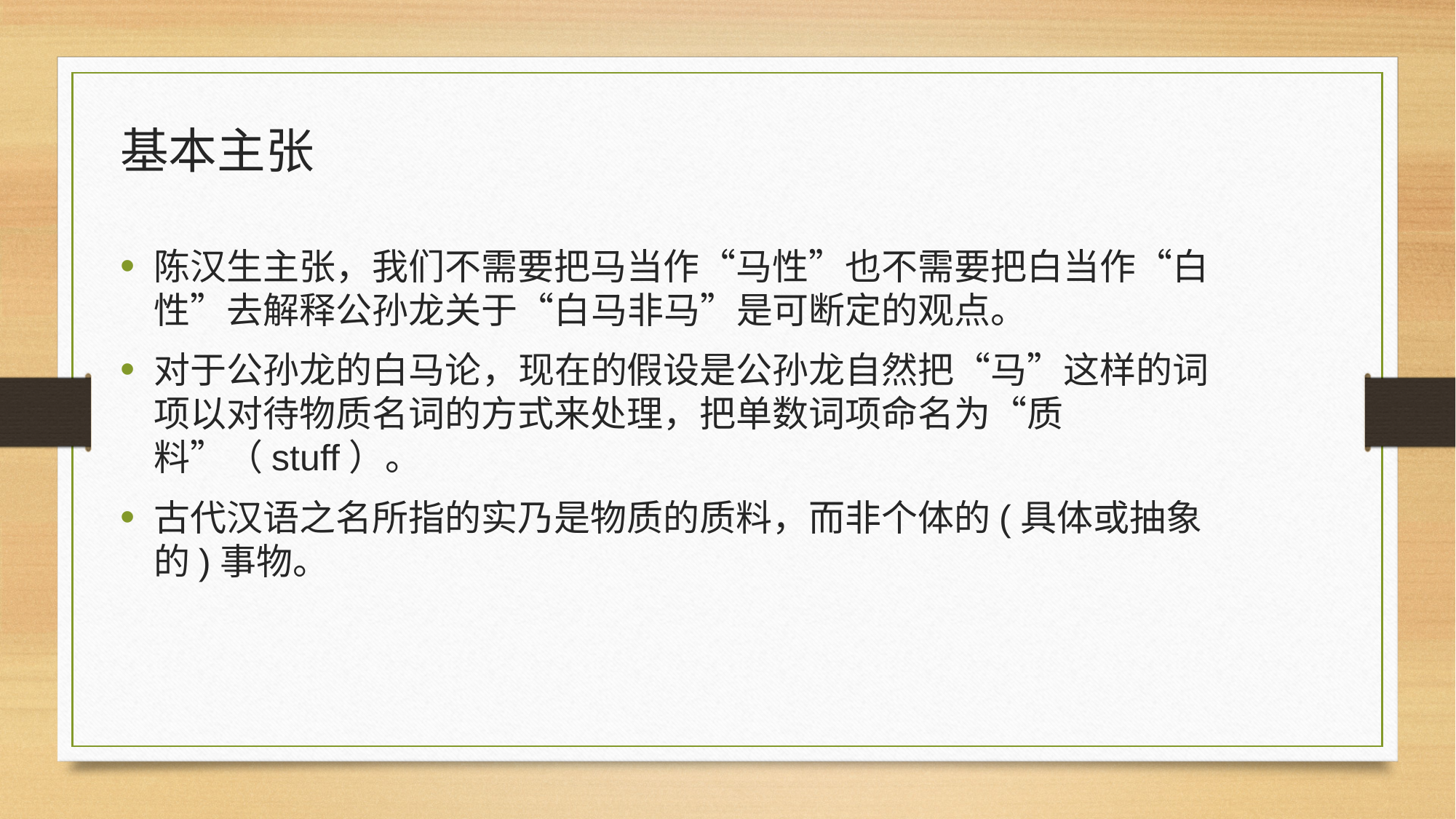

基本主张
陈汉生主张，我们不需要把马当作“马性”也不需要把白当作“白性”去解释公孙龙关于“白马非马”是可断定的观点。
对于公孙龙的白马论，现在的假设是公孙龙自然把“马”这样的词项以对待物质名词的方式来处理，把单数词项命名为“质料”（stuff）。
古代汉语之名所指的实乃是物质的质料，而非个体的(具体或抽象的)事物。